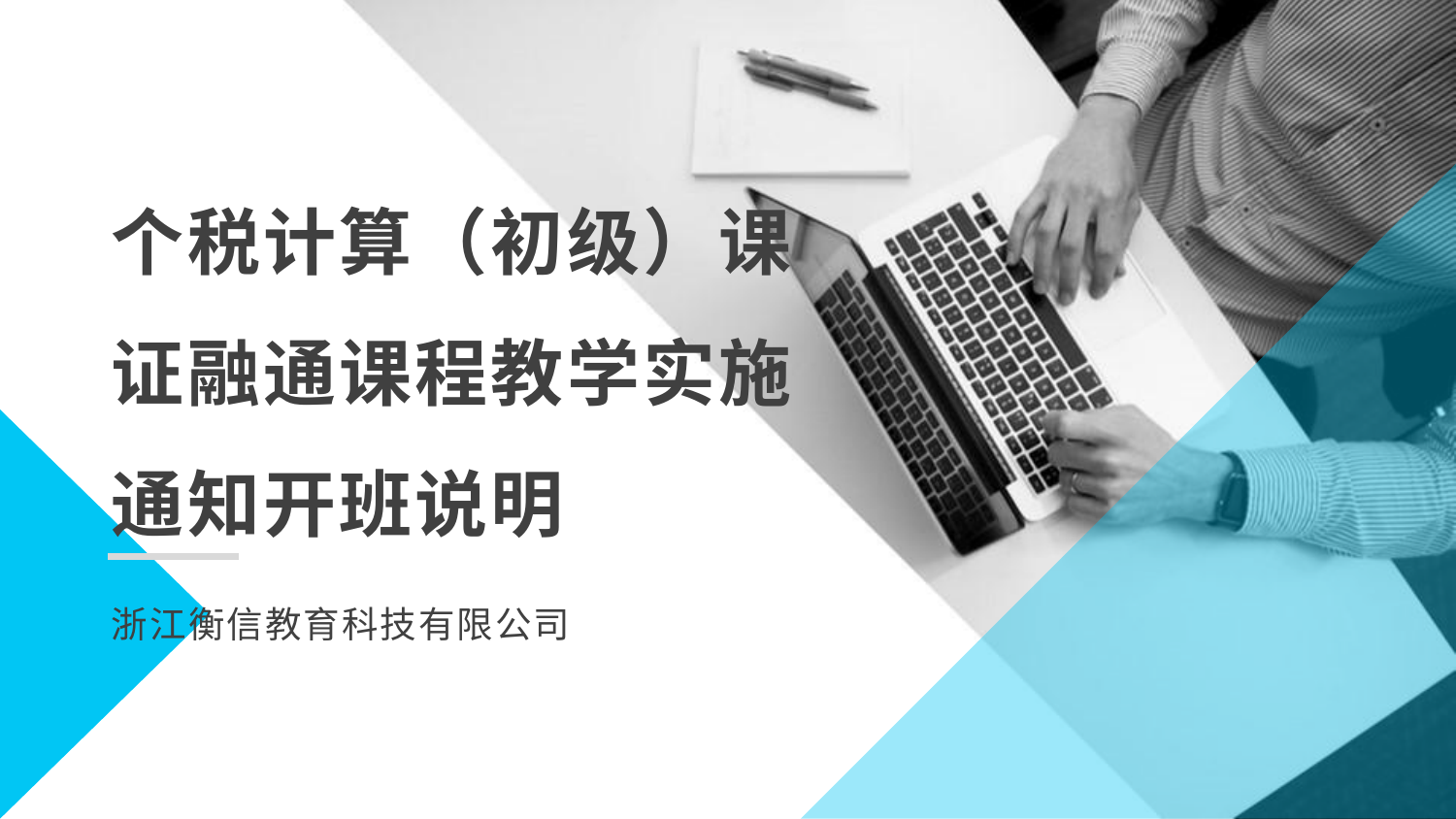

个税计算（初级）课证融通课程教学实施通知开班说明

浙江衡信教育科技有限公司